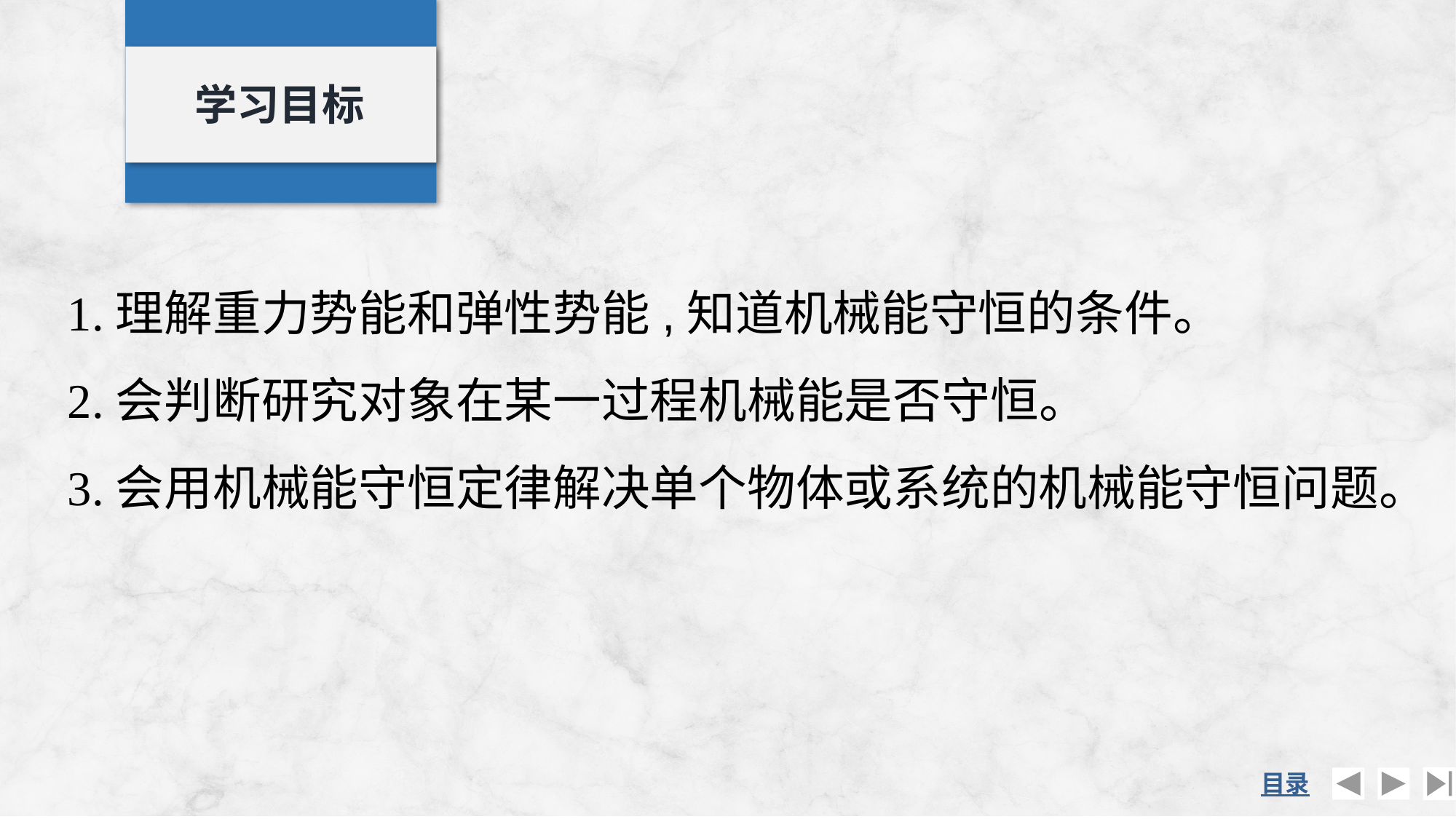

学习目标
1.理解重力势能和弹性势能,知道机械能守恒的条件。
2.会判断研究对象在某一过程机械能是否守恒。
3.会用机械能守恒定律解决单个物体或系统的机械能守恒问题。